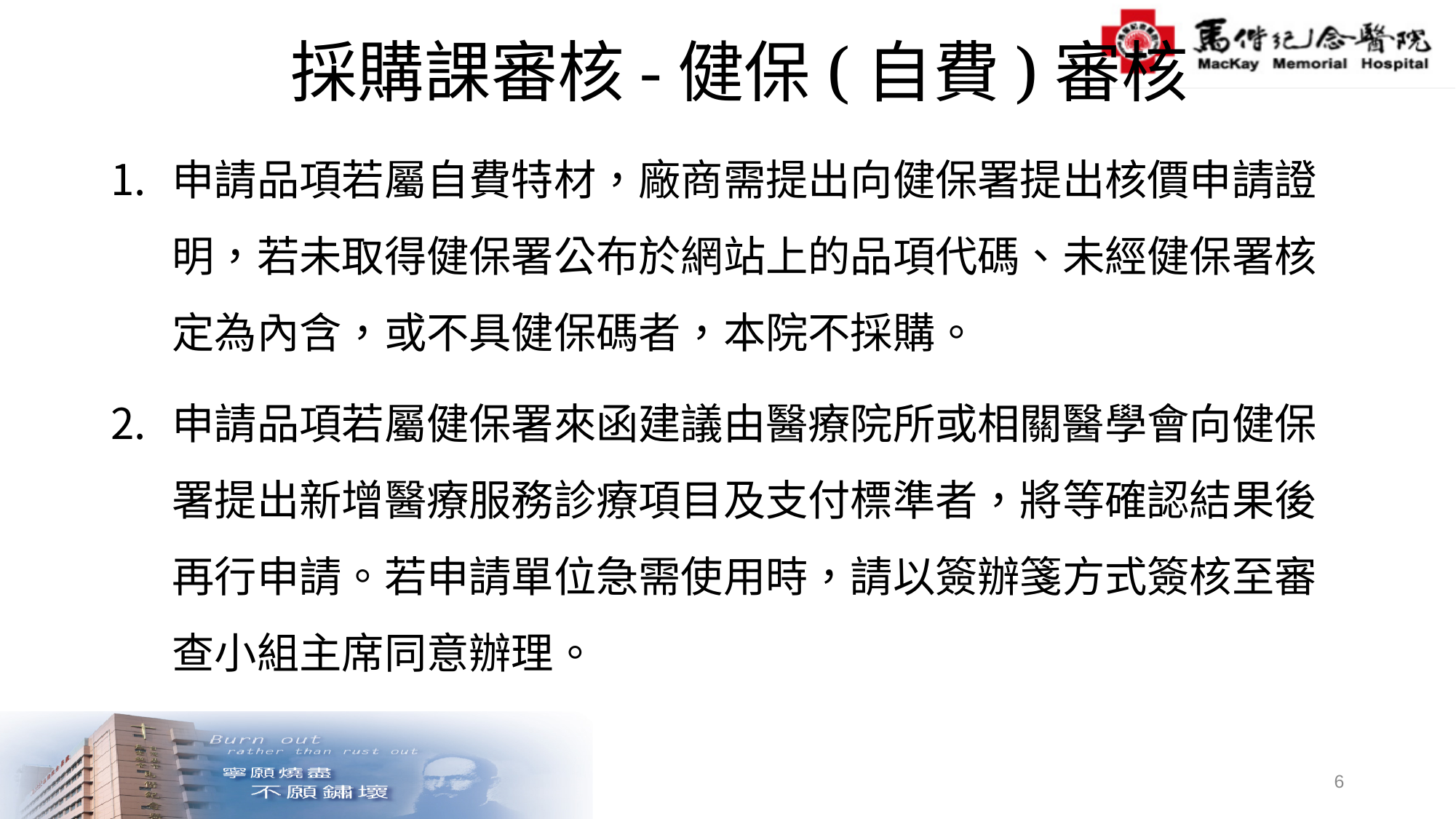

# 採購課審核-健保(自費)審核
申請品項若屬自費特材，廠商需提出向健保署提出核價申請證明，若未取得健保署公布於網站上的品項代碼、未經健保署核定為內含，或不具健保碼者，本院不採購。
申請品項若屬健保署來函建議由醫療院所或相關醫學會向健保署提出新增醫療服務診療項目及支付標準者，將等確認結果後再行申請。若申請單位急需使用時，請以簽辦箋方式簽核至審查小組主席同意辦理。

6